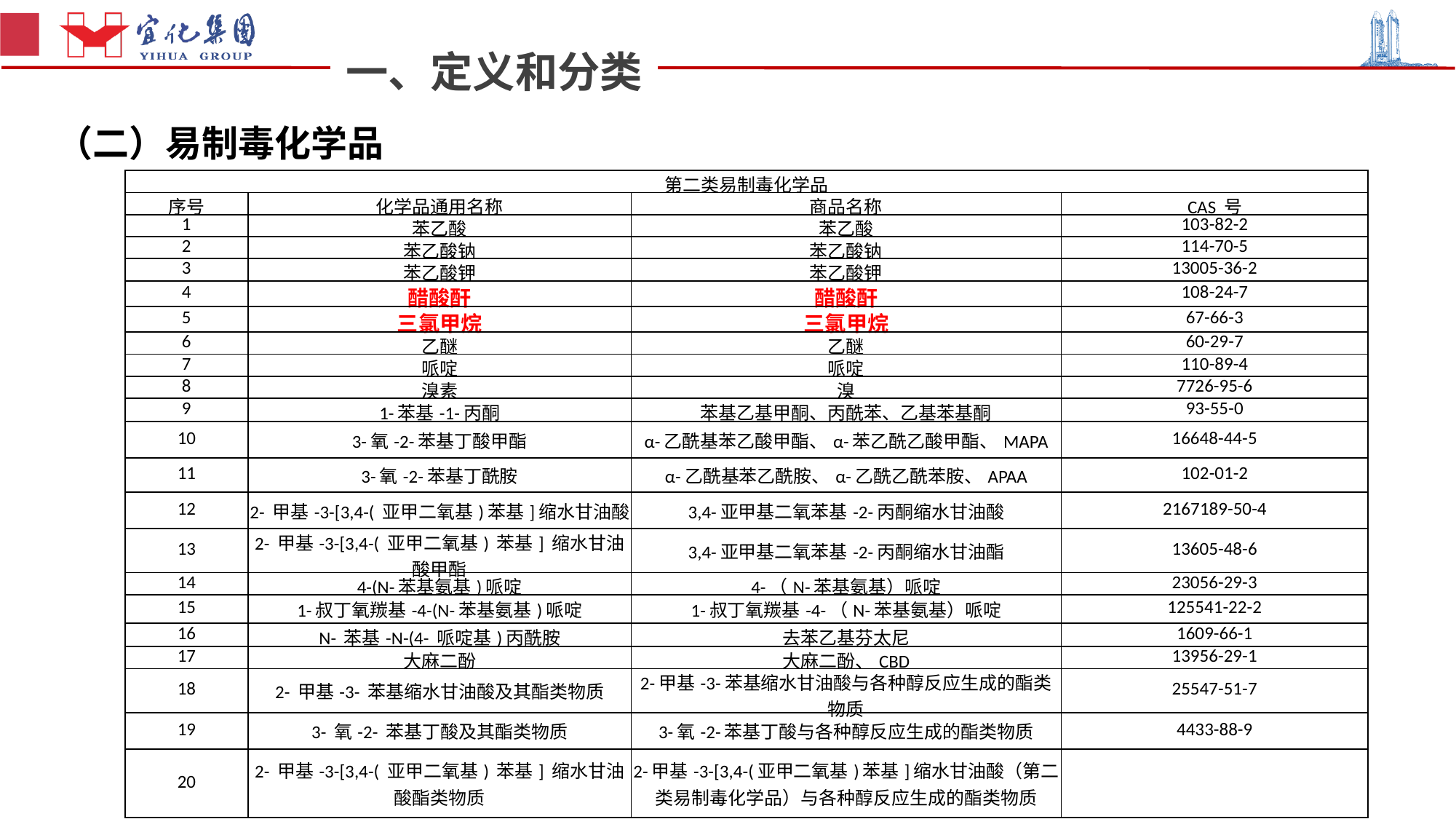

一、定义和分类
（二）易制毒化学品

| 第二类易制毒化学品 |  |  |  |
| --- | --- | --- | --- |
| 序号 | 化学品通用名称 | 商品名称 | CAS 号 |
| 1 | 苯乙酸 | 苯乙酸 | 103-82-2 |
| 2 | 苯乙酸钠 | 苯乙酸钠 | 114-70-5 |
| 3 | 苯乙酸钾 | 苯乙酸钾 | 13005-36-2 |
| 4 | 醋酸酐 | 醋酸酐 | 108-24-7 |
| 5 | 三氯甲烷 | 三氯甲烷 | 67-66-3 |
| 6 | 乙醚 | 乙醚 | 60-29-7 |
| 7 | 哌啶 | 哌啶 | 110-89-4 |
| 8 | 溴素 | 溴 | 7726-95-6 |
| 9 | 1-苯基-1-丙酮 | 苯基乙基甲酮、丙酰苯、乙基苯基酮 | 93-55-0 |
| 10 | 3-氧-2-苯基丁酸甲酯 | α-乙酰基苯乙酸甲酯、α-苯乙酰乙酸甲酯、MAPA | 16648-44-5 |
| 11 | 3-氧-2-苯基丁酰胺 | α-乙酰基苯乙酰胺、α-乙酰乙酰苯胺、APAA | 102-01-2 |
| 12 | 2- 甲基-3-[3,4-( 亚甲二氧基)苯基]缩水甘油酸 | 3,4-亚甲基二氧苯基-2-丙酮缩水甘油酸 | 2167189-50-4 |
| 13 | 2- 甲基-3-[3,4-( 亚甲二氧基) 苯基] 缩水甘油酸甲酯 | 3,4-亚甲基二氧苯基-2-丙酮缩水甘油酯 | 13605-48-6 |
| 14 | 4-(N-苯基氨基)哌啶 | 4-（N-苯基氨基）哌啶 | 23056-29-3 |
| 15 | 1-叔丁氧羰基-4-(N-苯基氨基)哌啶 | 1-叔丁氧羰基-4-（N-苯基氨基）哌啶 | 125541-22-2 |
| 16 | N- 苯基-N-(4- 哌啶基)丙酰胺 | 去苯乙基芬太尼 | 1609-66-1 |
| 17 | 大麻二酚 | 大麻二酚、CBD | 13956-29-1 |
| 18 | 2- 甲基-3- 苯基缩水甘油酸及其酯类物质 | 2-甲基-3-苯基缩水甘油酸与各种醇反应生成的酯类物质 | 25547-51-7 |
| 19 | 3- 氧-2- 苯基丁酸及其酯类物质 | 3-氧-2-苯基丁酸与各种醇反应生成的酯类物质 | 4433-88-9 |
| 20 | 2- 甲基-3-[3,4-( 亚甲二氧基) 苯基] 缩水甘油酸酯类物质 | 2-甲基-3-[3,4-(亚甲二氧基)苯基]缩水甘油酸（第二类易制毒化学品）与各种醇反应生成的酯类物质 |  |